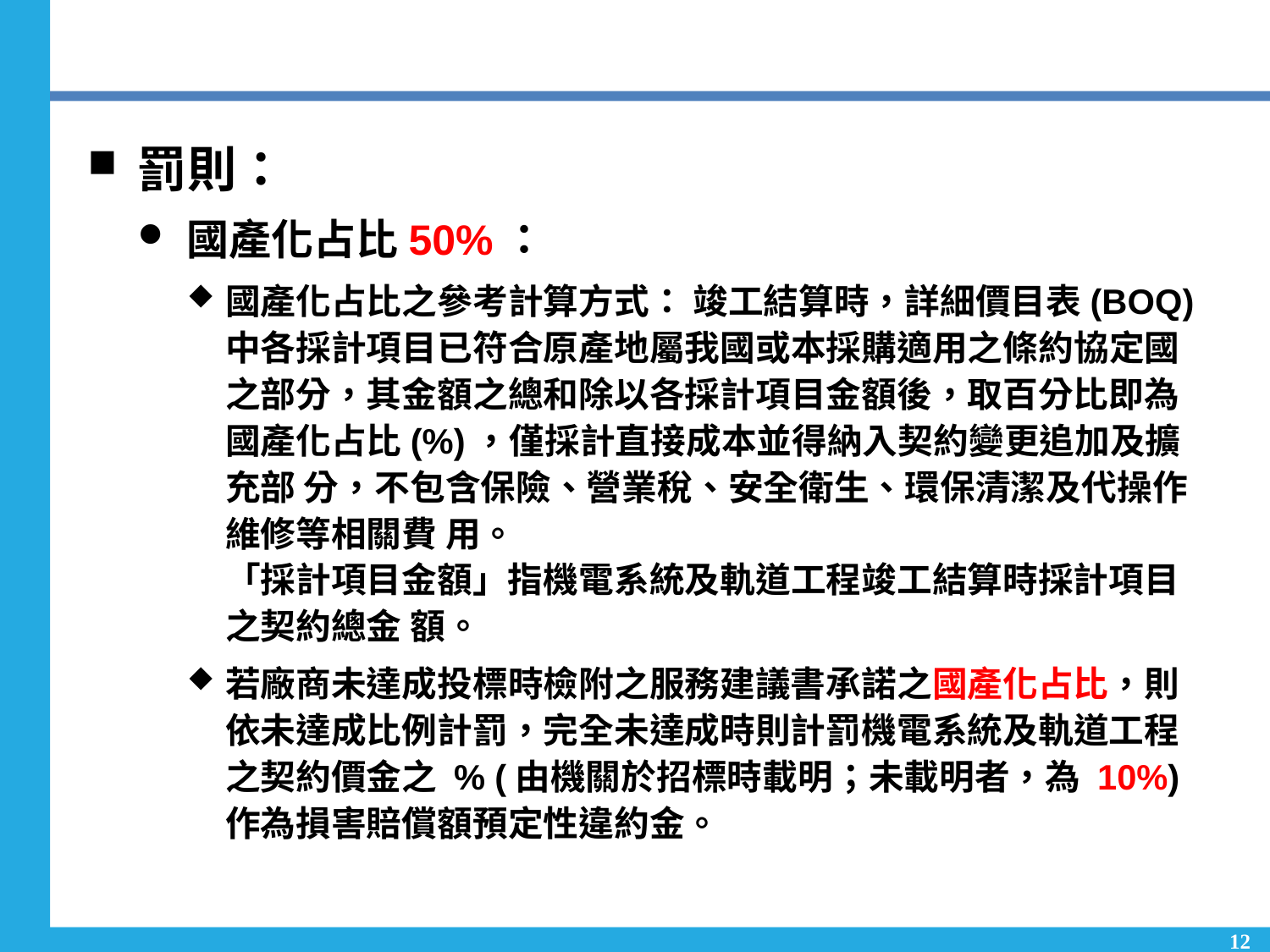

#
罰則：
國產化占比50%：
國產化占比之參考計算方式： 竣工結算時，詳細價目表(BOQ)中各採計項目已符合原產地屬我國或本採購適用之條約協定國之部分，其金額之總和除以各採計項目金額後，取百分比即為國產化占比(%)，僅採計直接成本並得納入契約變更追加及擴充部 分，不包含保險、營業稅、安全衛生、環保清潔及代操作維修等相關費 用。
「採計項目金額」指機電系統及軌道工程竣工結算時採計項目之契約總金 額。
若廠商未達成投標時檢附之服務建議書承諾之國產化占比，則依未達成比例計罰，完全未達成時則計罰機電系統及軌道工程之契約價金之 % (由機關於招標時載明；未載明者，為 10%)作為損害賠償額預定性違約金。